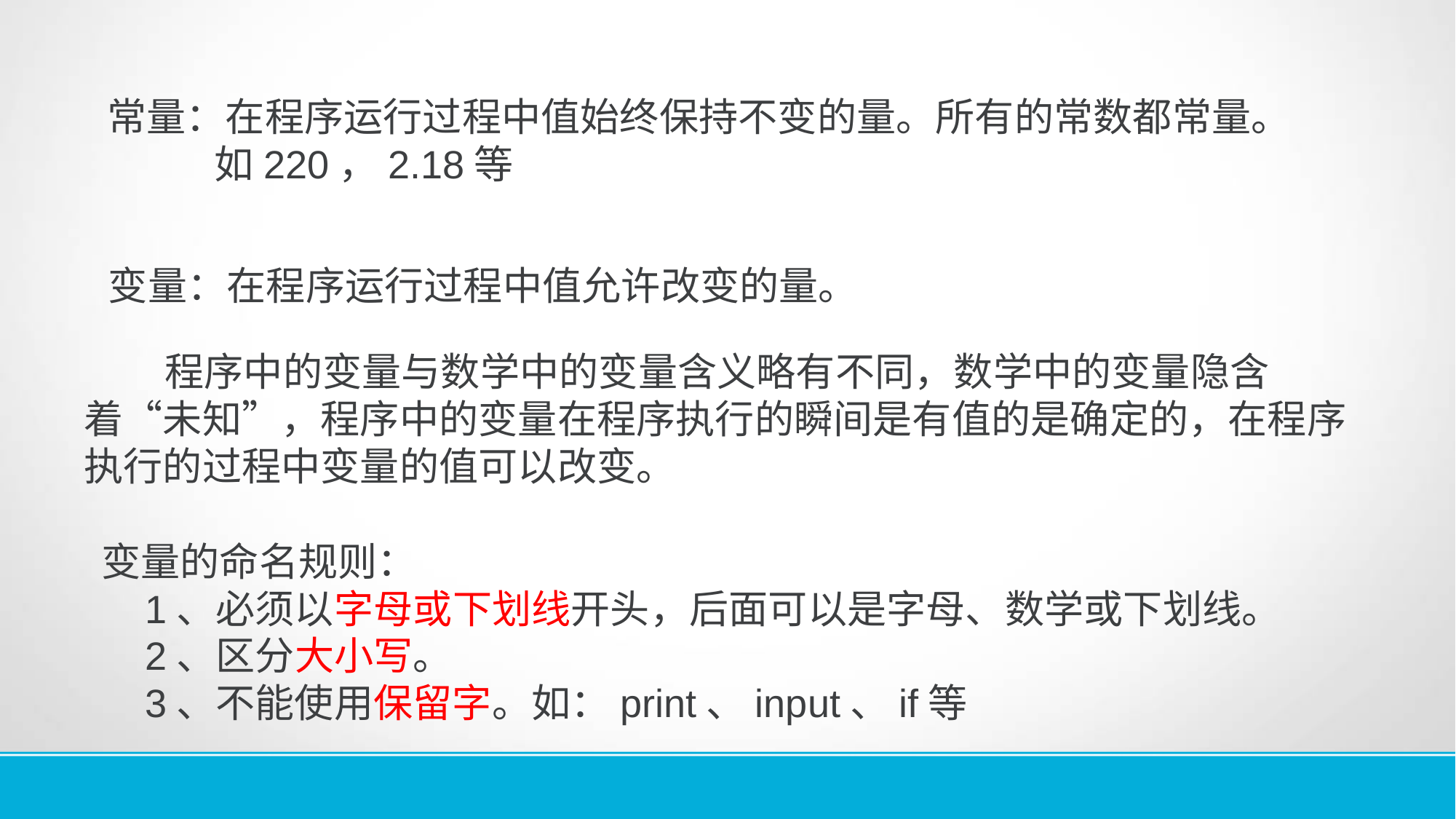

常量：在程序运行过程中值始终保持不变的量。所有的常数都常量。
           如220，2.18等
变量：在程序运行过程中值允许改变的量。
        程序中的变量与数学中的变量含义略有不同，数学中的变量隐含
着“未知”，程序中的变量在程序执行的瞬间是有值的是确定的，在程序
执行的过程中变量的值可以改变。
变量的命名规则：
    1、必须以字母或下划线开头，后面可以是字母、数学或下划线。
    2、区分大小写。
    3、不能使用保留字。如：print、input、if等